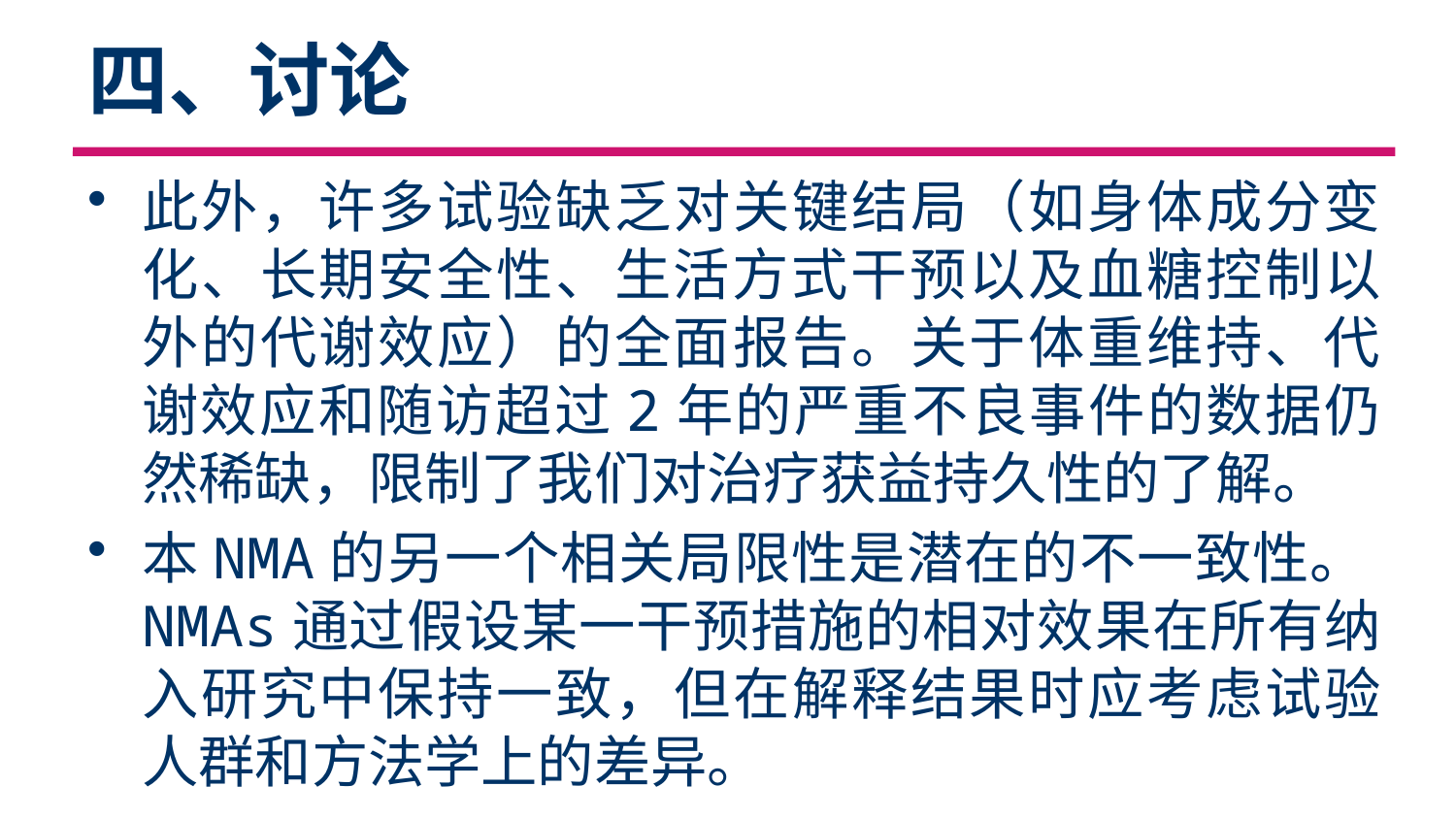

# 四、讨论

此外，许多试验缺乏对关键结局（如身体成分变化、长期安全性、生活方式干预以及血糖控制以外的代谢效应）的全面报告。关于体重维持、代谢效应和随访超过2年的严重不良事件的数据仍然稀缺，限制了我们对治疗获益持久性的了解。
本NMA的另一个相关局限性是潜在的不一致性。NMAs通过假设某一干预措施的相对效果在所有纳入研究中保持一致，但在解释结果时应考虑试验人群和方法学上的差异。